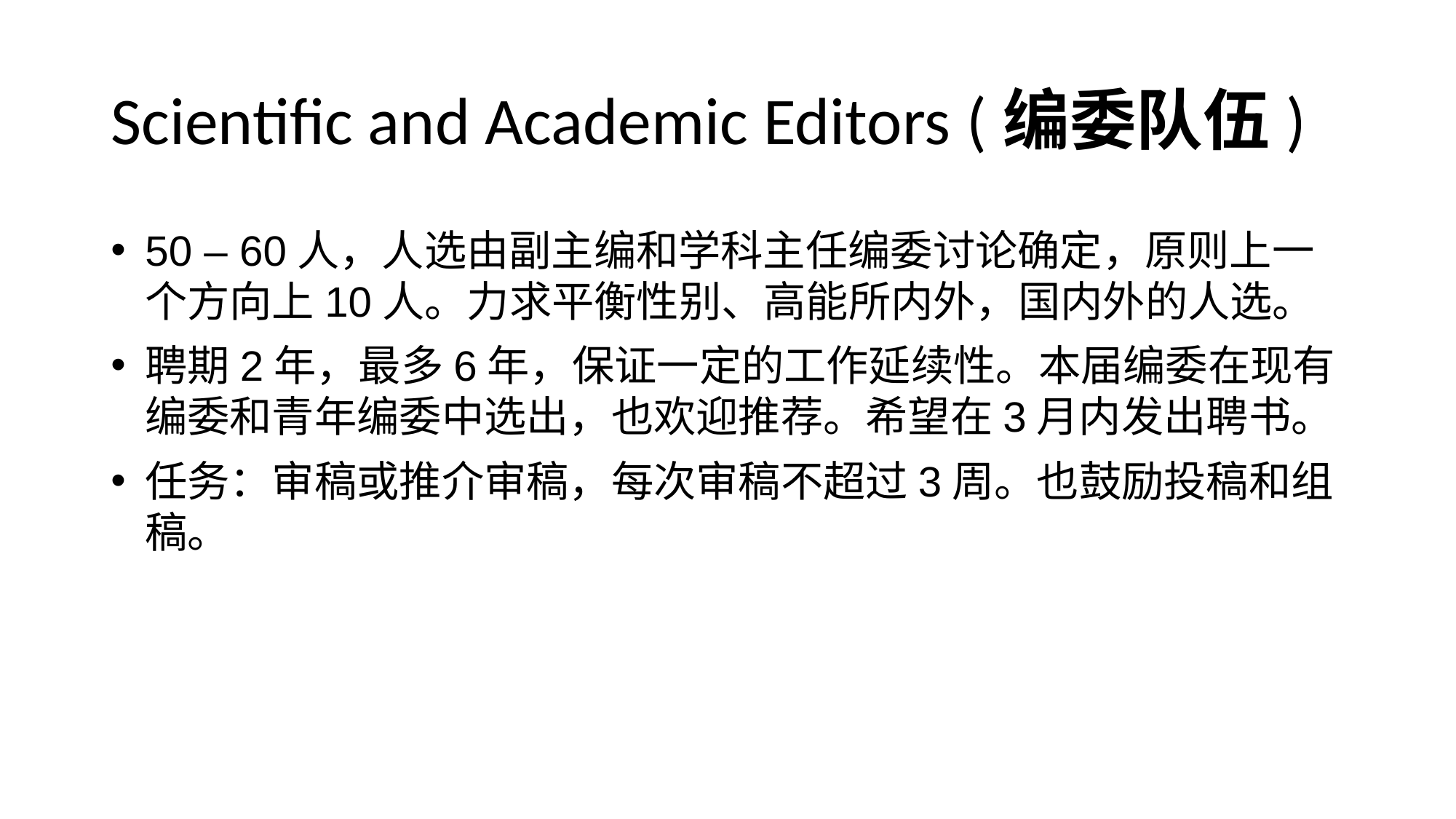

# Scientific and Academic Editors (编委队伍)
50 – 60人，人选由副主编和学科主任编委讨论确定，原则上一个方向上10人。力求平衡性别、高能所内外，国内外的人选。
聘期2年，最多6年，保证一定的工作延续性。本届编委在现有编委和青年编委中选出，也欢迎推荐。希望在3月内发出聘书。
任务：审稿或推介审稿，每次审稿不超过3周。也鼓励投稿和组稿。